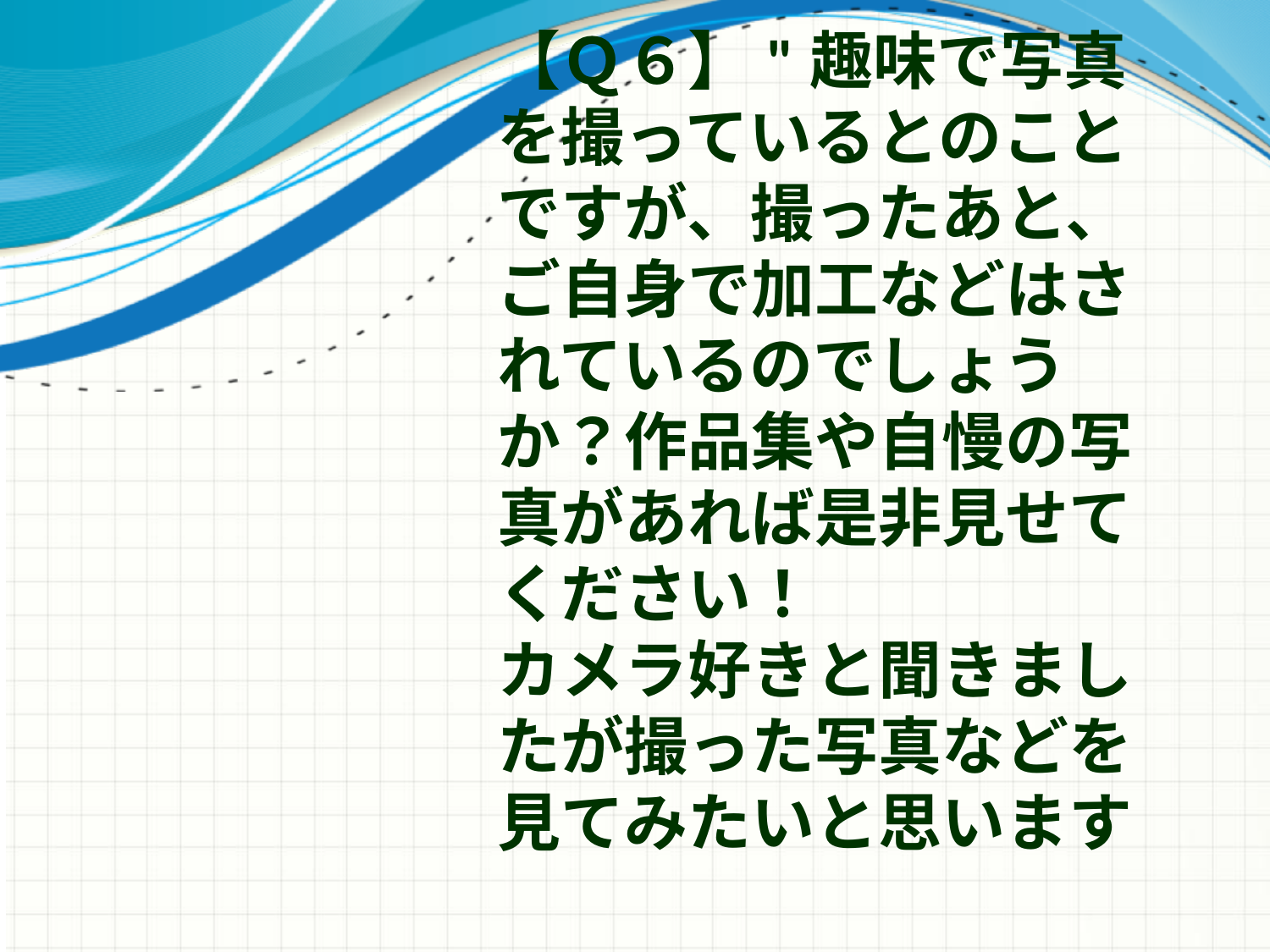

# 【Ｑ６】"趣味で写真を撮っているとのことですが、撮ったあと、ご自身で加工などはされているのでしょうか？作品集や自慢の写真があれば是非見せてください！ カメラ好きと聞きましたが撮った写真などを見てみたいと思います